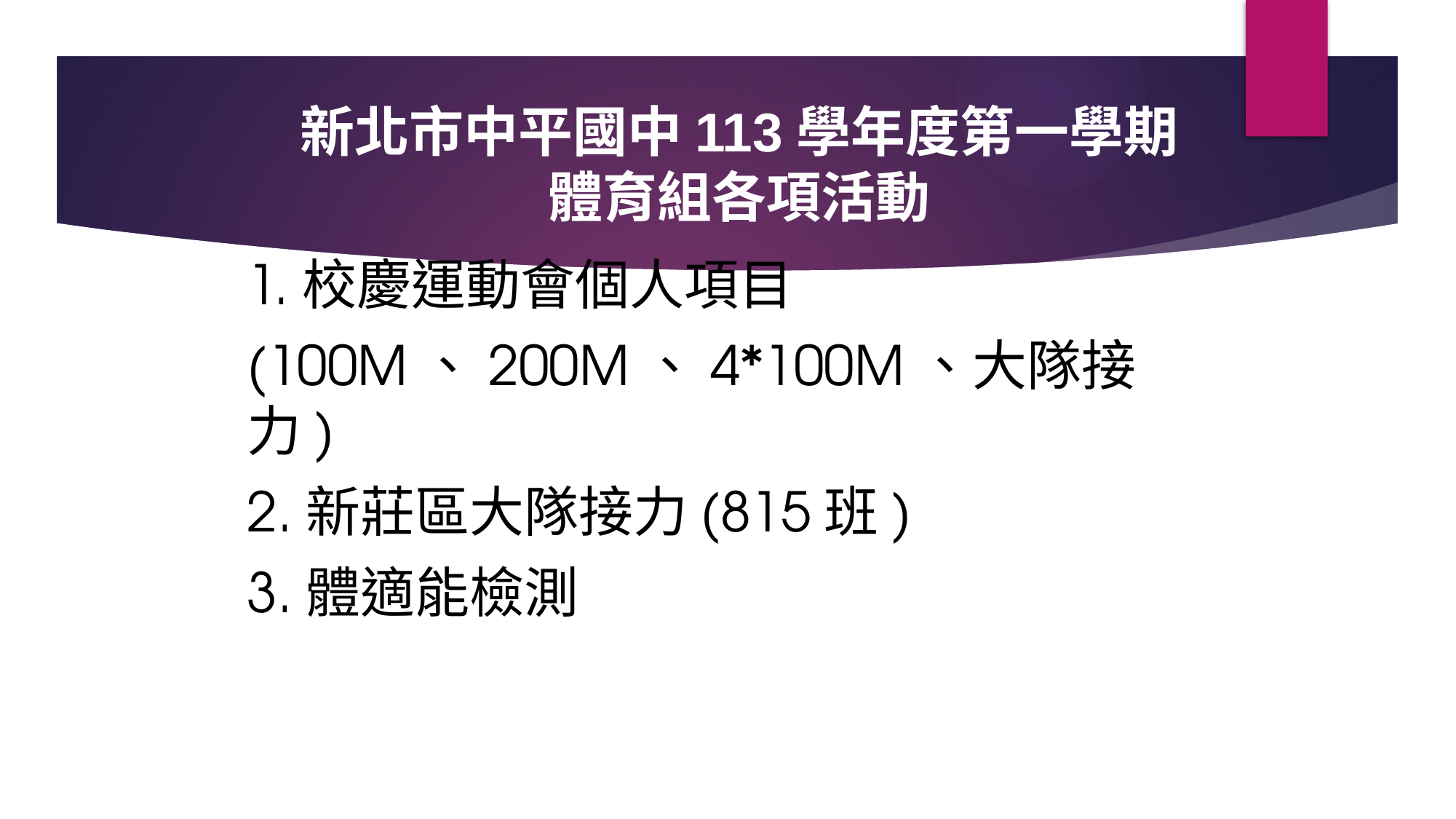

# 新北市中平國中113學年度第一學期 體育組各項活動
1.校慶運動會個人項目
(100M、200M、4*100M、大隊接力)
2.新莊區大隊接力(815班)
3.體適能檢測